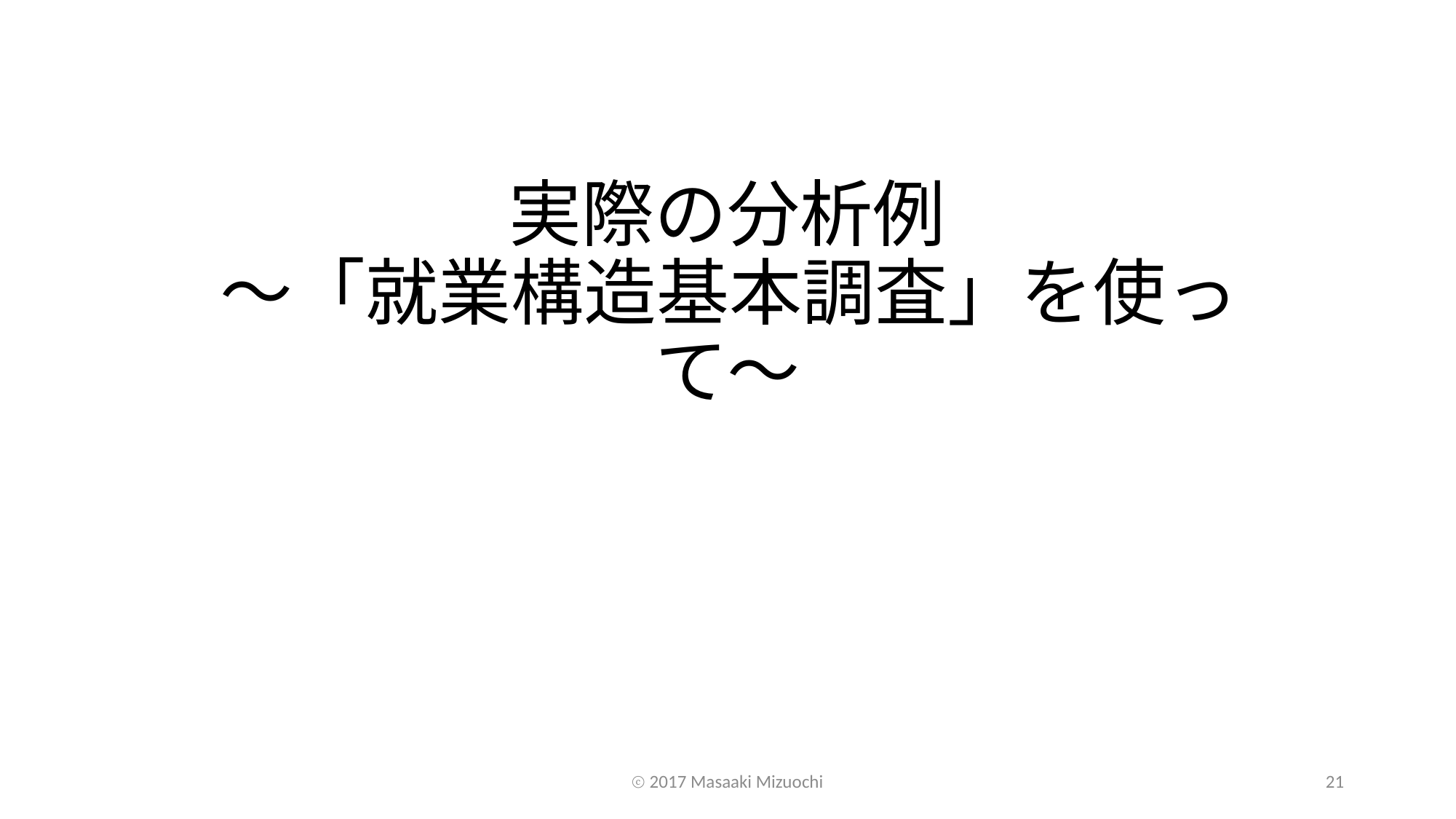

# 実際の分析例 ～「就業構造基本調査」を使って～

ⓒ 2017 Masaaki Mizuochi
21